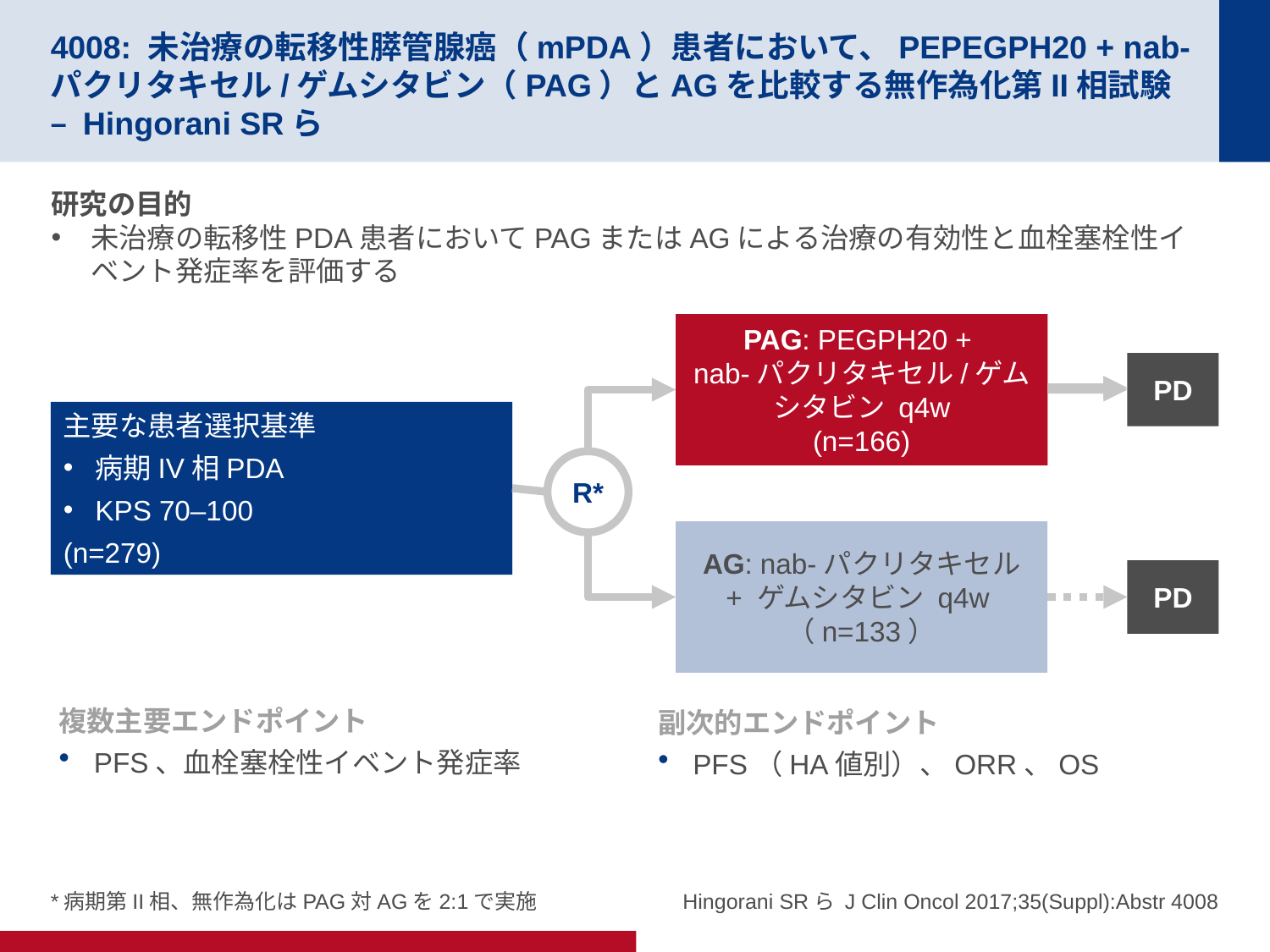

# 4008: 未治療の転移性膵管腺癌（mPDA）患者において、PEPEGPH20 + nab-パクリタキセル/ゲムシタビン（PAG）とAGを比較する無作為化第II相試験 – Hingorani SRら
研究の目的
未治療の転移性PDA患者においてPAGまたはAGによる治療の有効性と血栓塞栓性イベント発症率を評価する
PAG: PEGPH20 +
nab-パクリタキセル/ゲムシタビン q4w
(n=166)
PD
主要な患者選択基準
病期IV相PDA
KPS 70–100
(n=279)
R*
AG: nab-パクリタキセル + ゲムシタビン q4w
（n=133）
PD
複数主要エンドポイント
PFS、血栓塞栓性イベント発症率
副次的エンドポイント
PFS（HA値別）、ORR、OS
*病期第II相、無作為化はPAG対AGを2:1で実施
Hingorani SRら J Clin Oncol 2017;35(Suppl):Abstr 4008